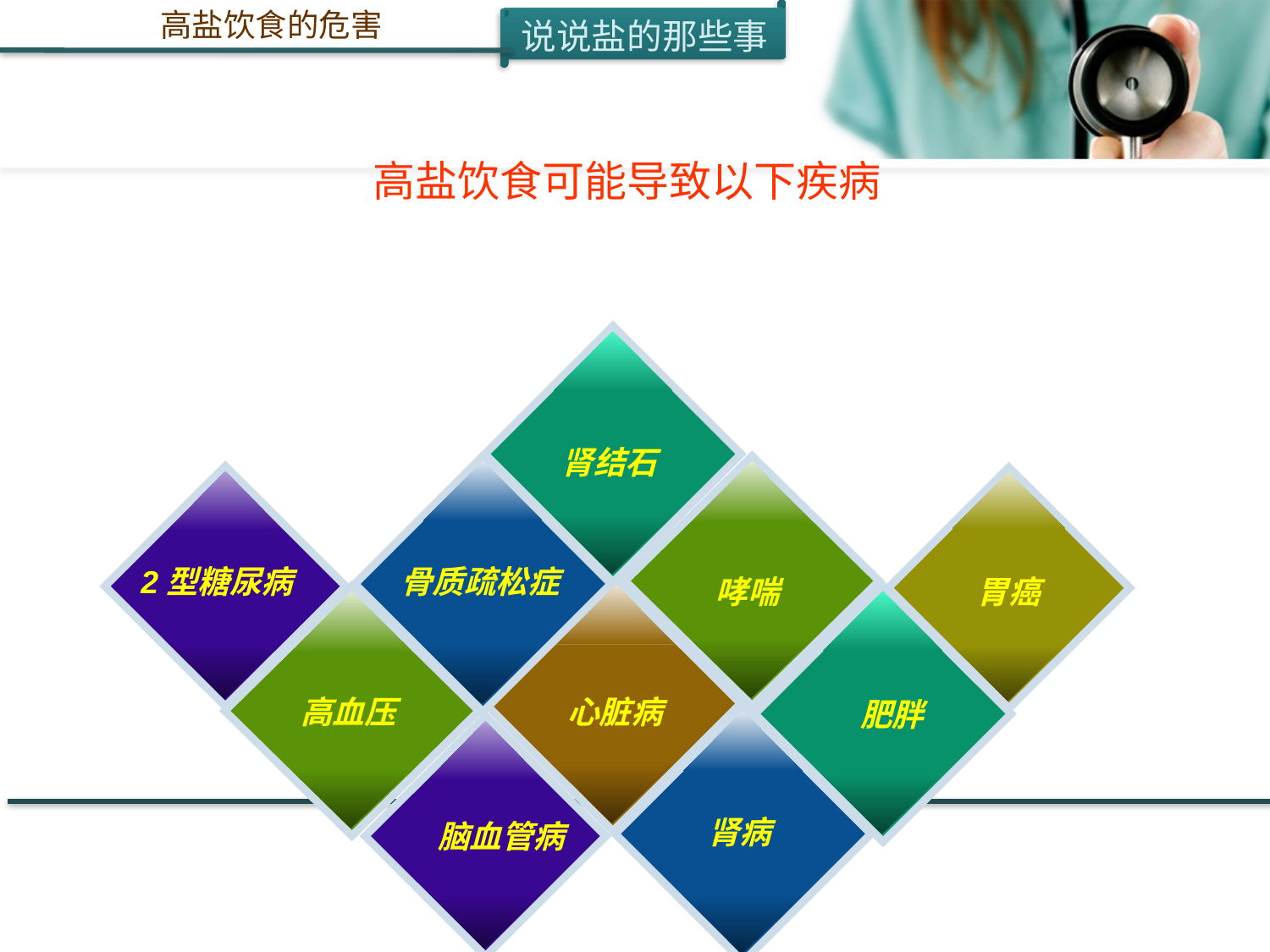

# 高盐饮食的危害
     高盐饮食可能导致以下疾病

肾结石

2型糖尿病
骨质疏松症
 哮喘
胃癌

高血压

   肥胖

心脏病

脑血管病

肾病